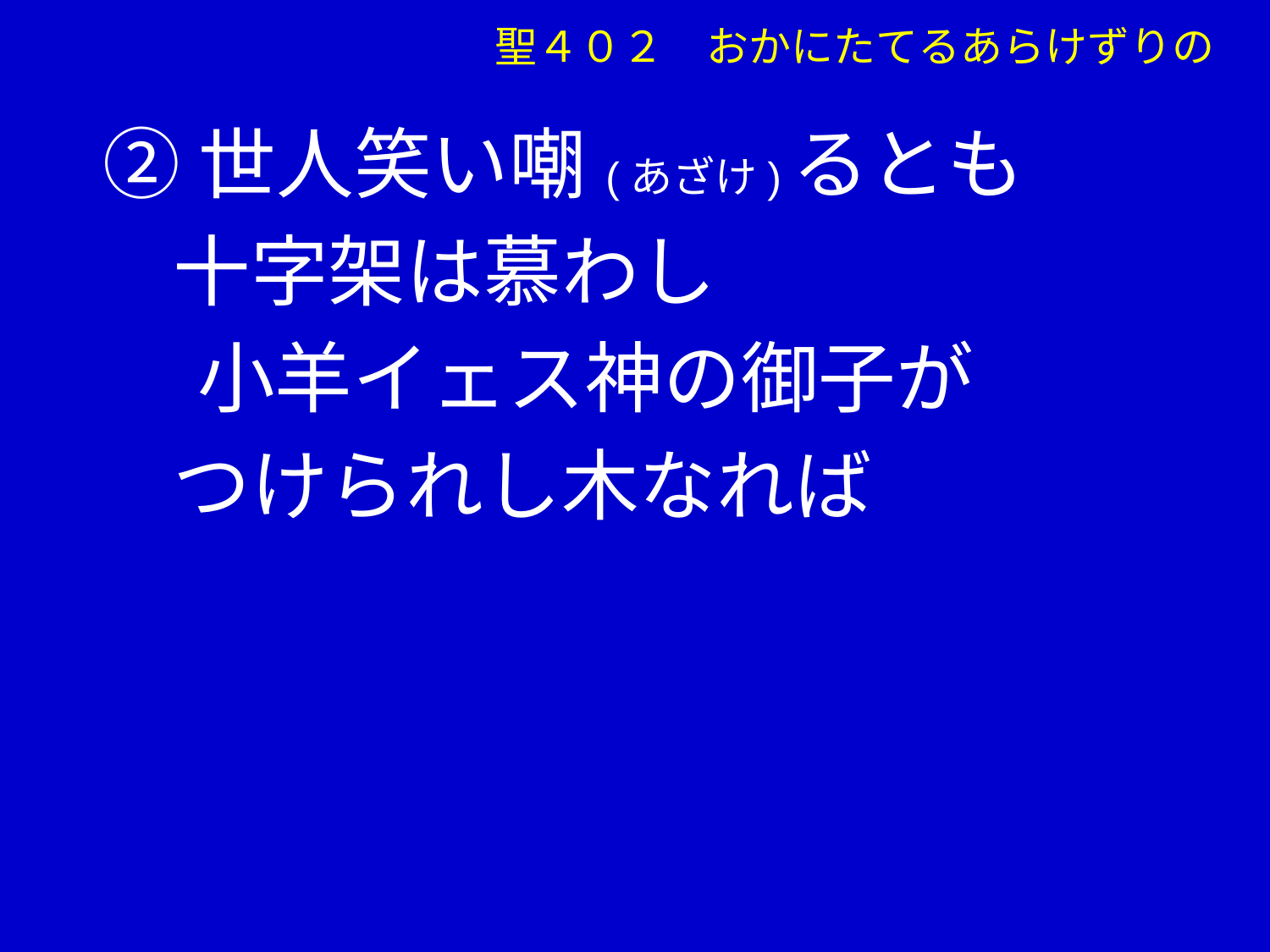

②世人笑い嘲(あざけ)るとも
   十字架は慕わし
　 小羊イェス神の御子が
   つけられし木なれば
聖４０２　おかにたてるあらけずりの